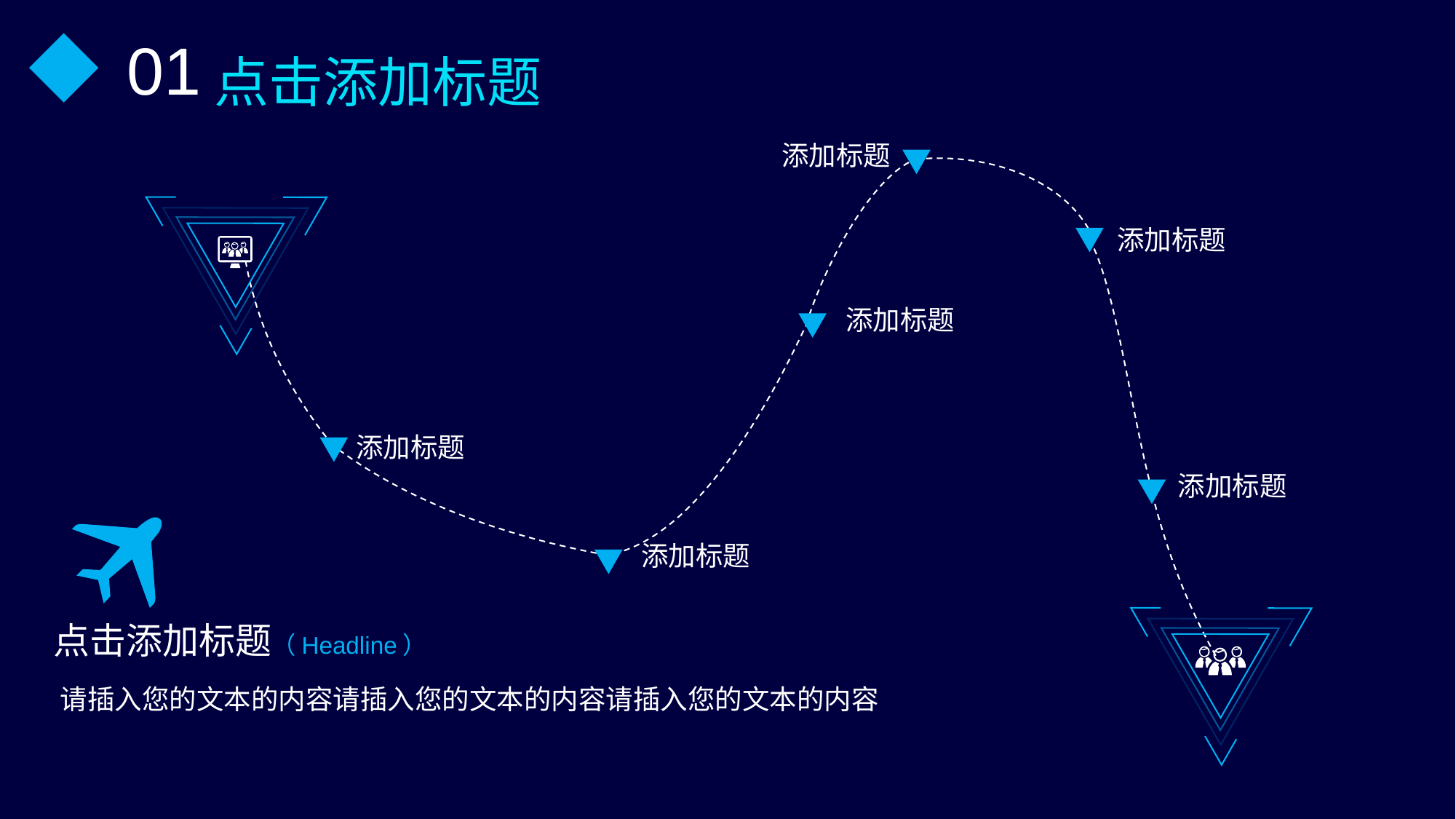

添加标题

添加标题

添加标题

添加标题

添加标题

添加标题

点击添加标题（Headline）

请插入您的文本的内容请插入您的文本的内容请插入您的文本的内容